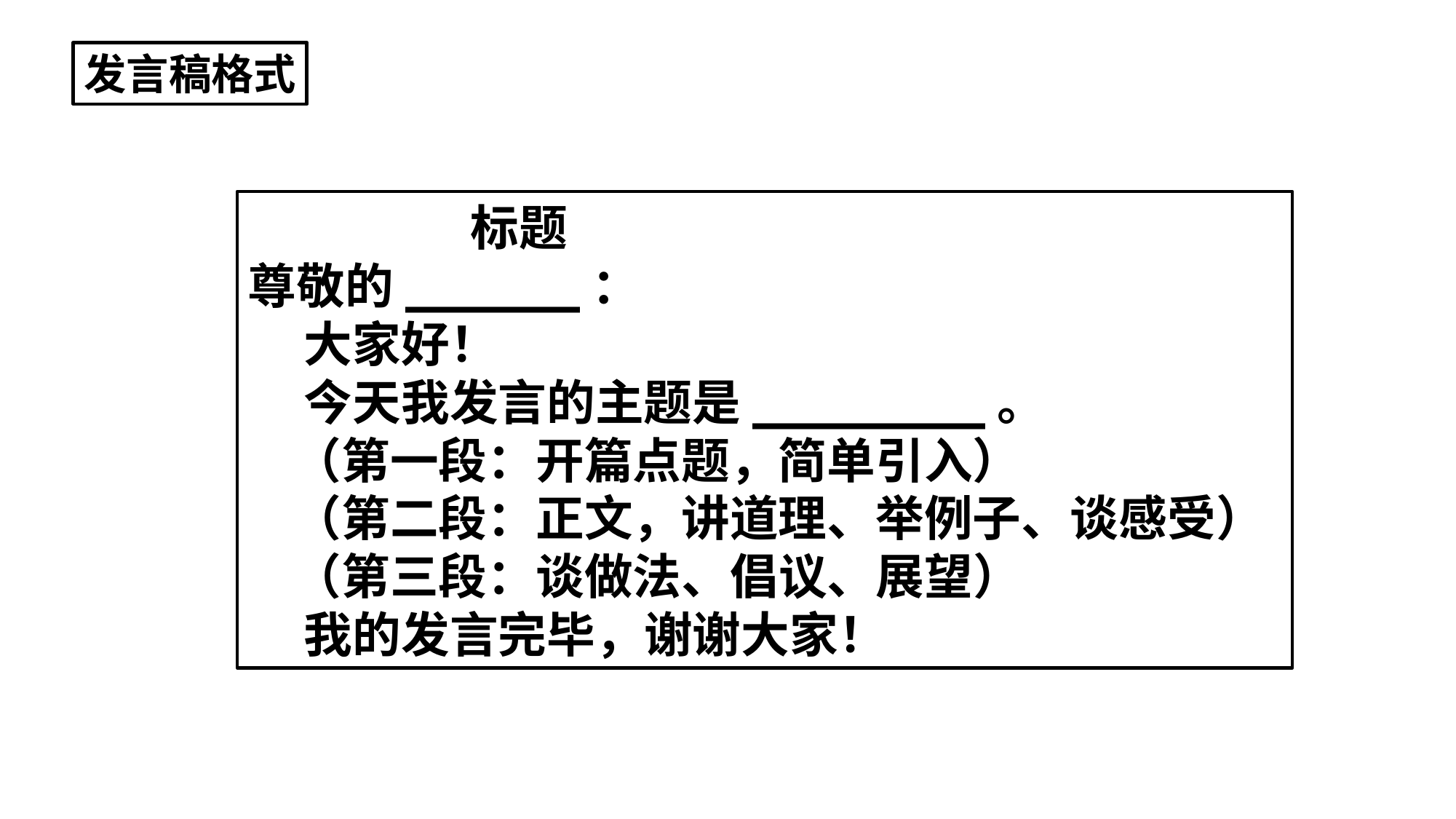

发言稿格式
                   标题
尊敬的______：
    大家好！
    今天我发言的主题是________。
   （第一段：开篇点题，简单引入）
   （第二段：正文，讲道理、举例子、谈感受）
   （第三段：谈做法、倡议、展望）
    我的发言完毕，谢谢大家！